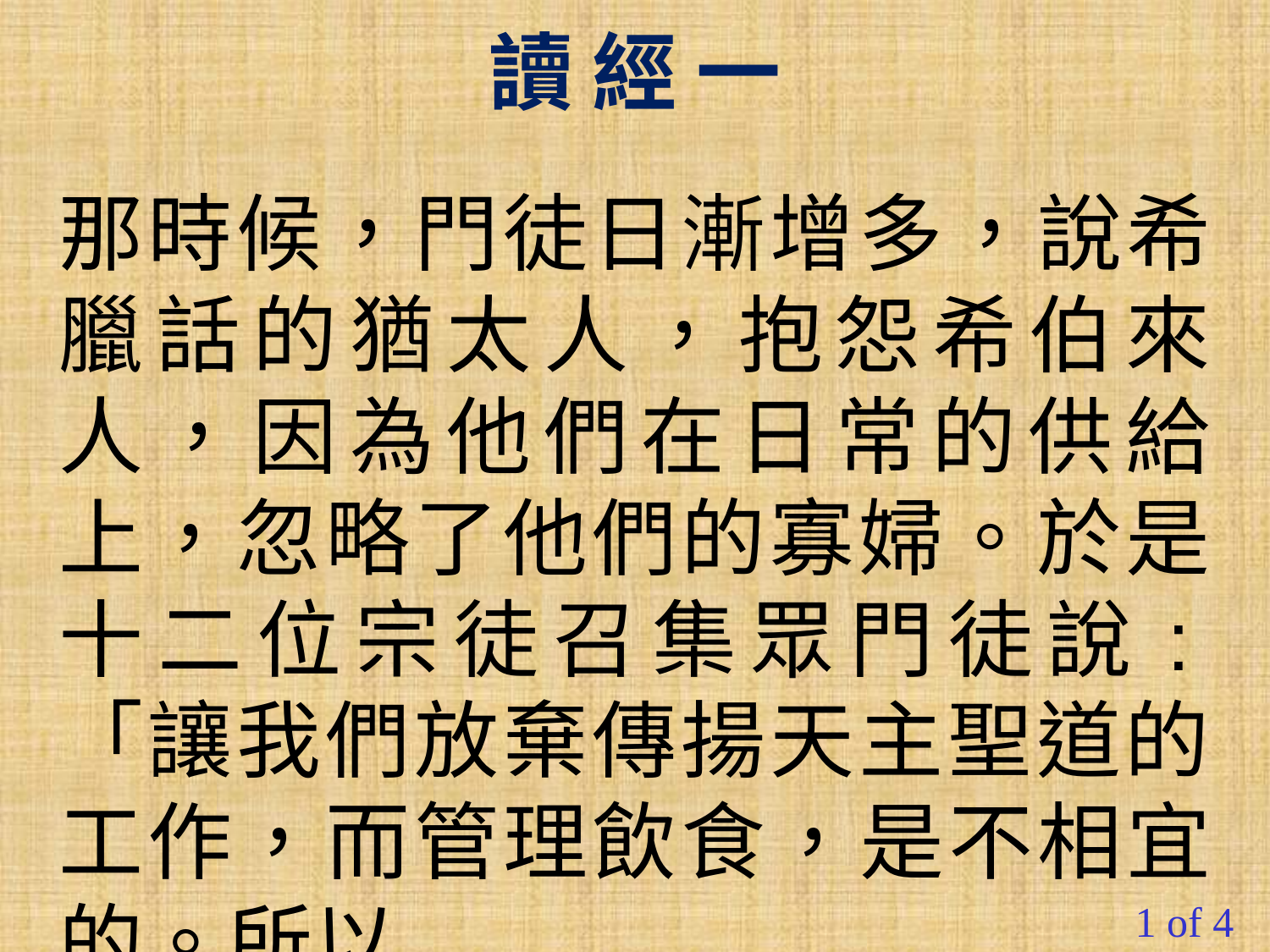

讀 經 一

那時候，門徒日漸增多，說希臘話的猶太人，抱怨希伯來人，因為他們在日常的供給上，忽略了他們的寡婦。於是十二位宗徒召集眾門徒說:「讓我們放棄傳揚天主聖道的工作，而管理飲食，是不相宜的。所以，
#
1 of 4